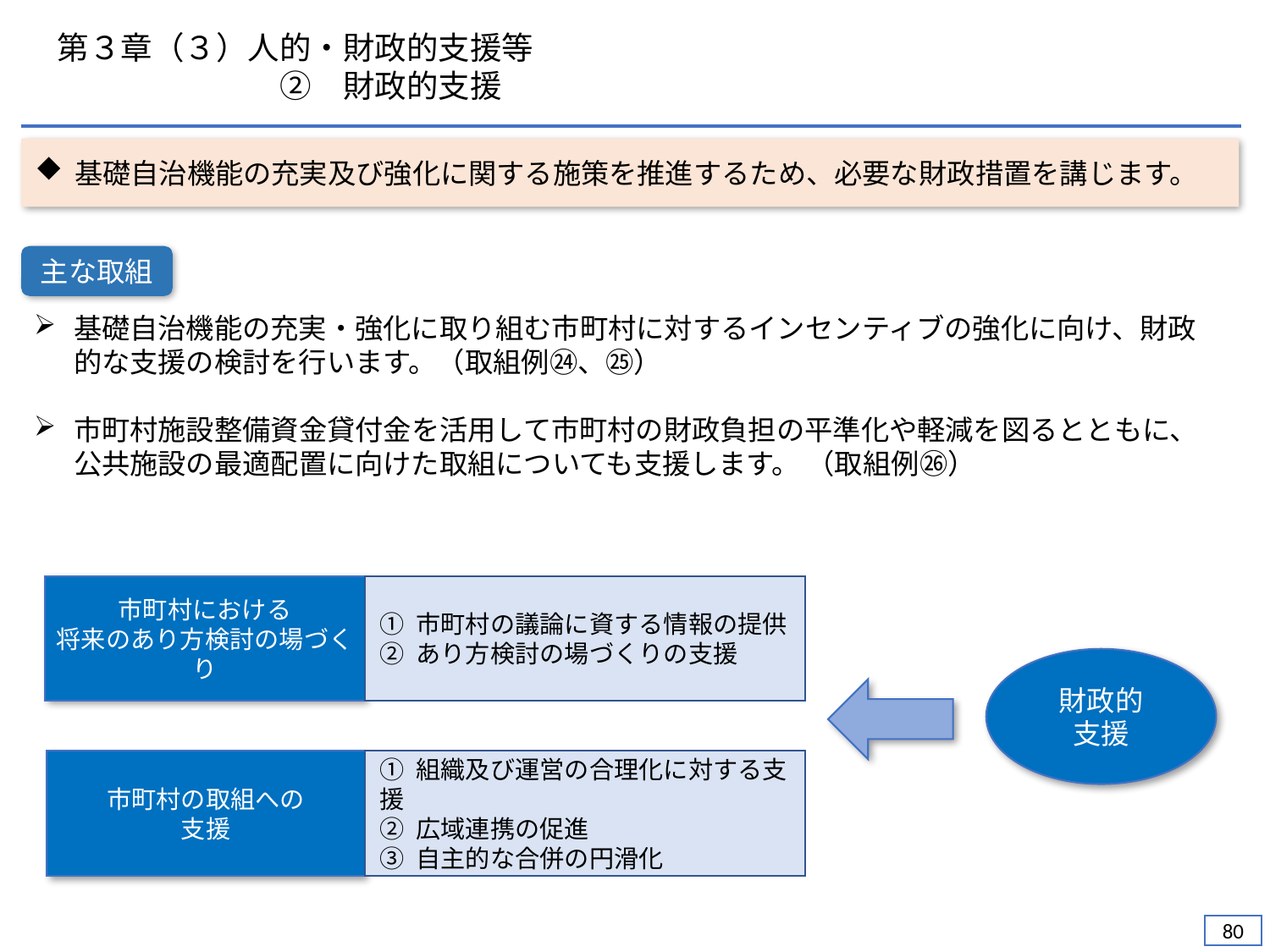

第３章（３）人的・財政的支援等
　　　　　　　②　財政的支援

基礎自治機能の充実及び強化に関する施策を推進するため、必要な財政措置を講じます。
主な取組
基礎自治機能の充実・強化に取り組む市町村に対するインセンティブの強化に向け、財政的な支援の検討を行います。（取組例㉔、㉕）

市町村施設整備資金貸付金を活用して市町村の財政負担の平準化や軽減を図るとともに、公共施設の最適配置に向けた取組についても支援します。 （取組例㉖）

市町村における
将来のあり方検討の場づくり
① 市町村の議論に資する情報の提供
② あり方検討の場づくりの支援
財政的
支援

市町村の取組への
支援
① 組織及び運営の合理化に対する支援
② 広域連携の促進
③ 自主的な合併の円滑化
80